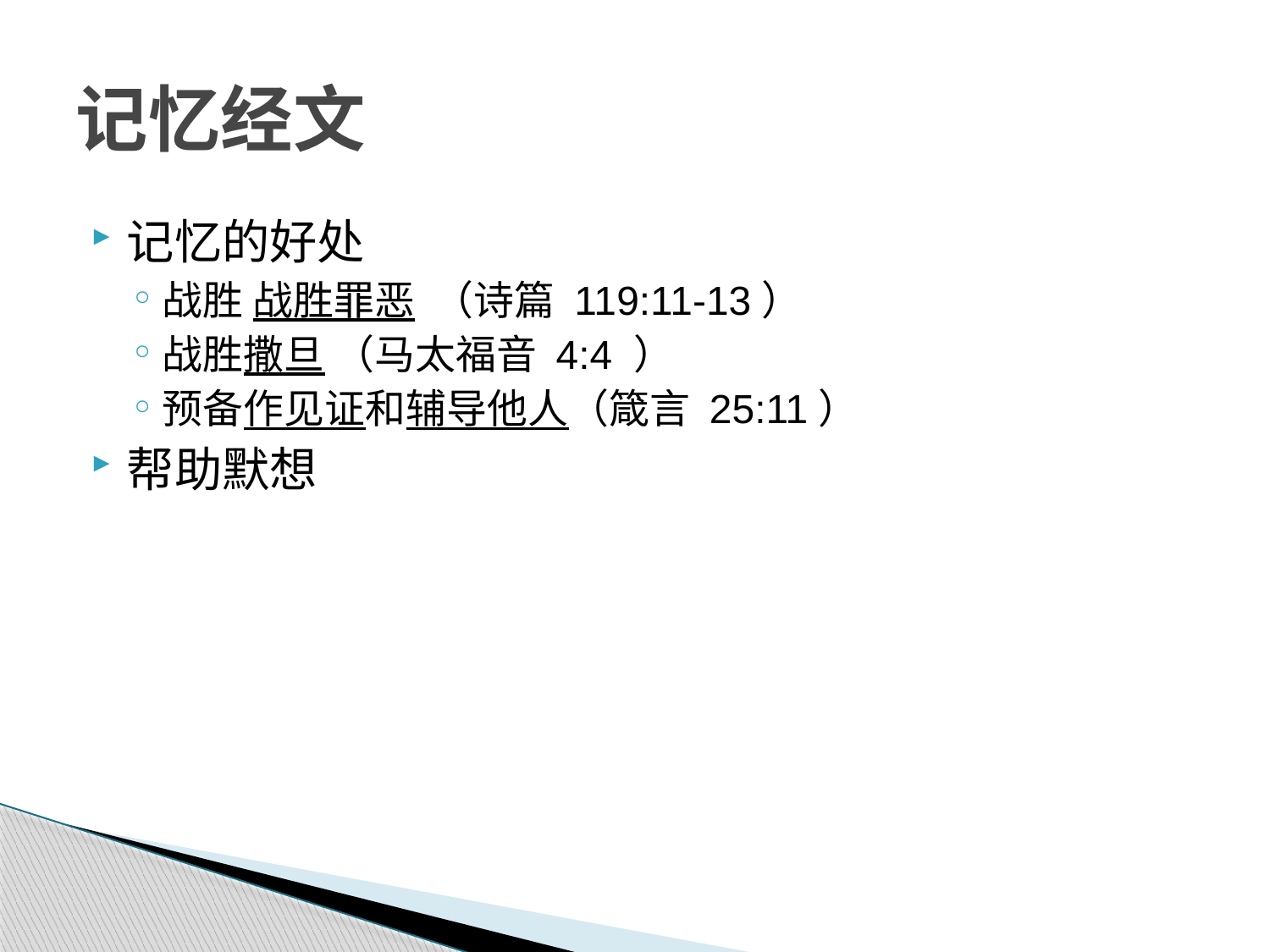

# 记忆经文
记忆的好处
战胜 战胜罪恶  （诗篇 119:11-13）
战胜撒旦 （马太福音 4:4 ）
预备作见证和辅导他人（箴言 25:11）
帮助默想